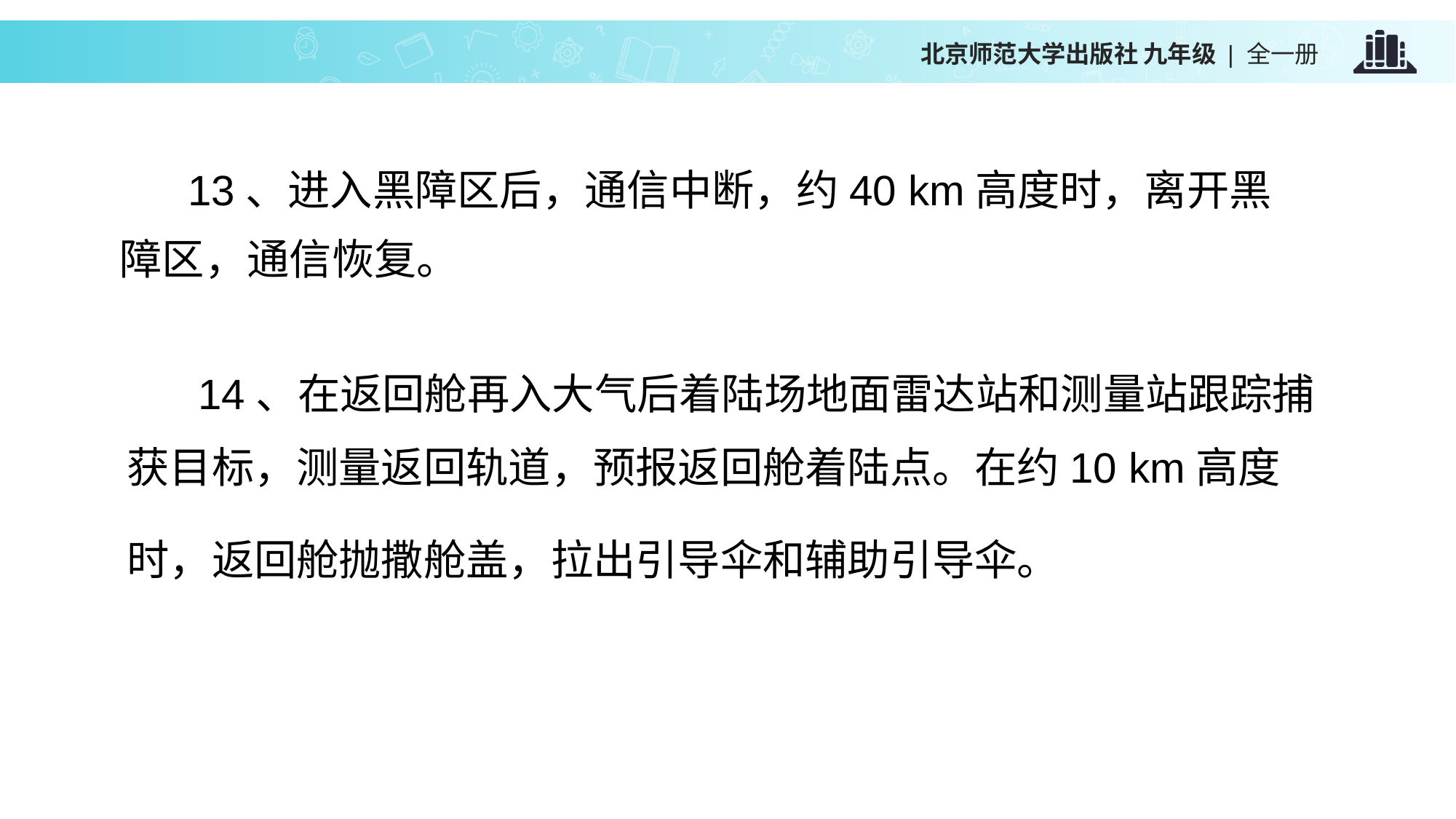

13、进入黑障区后，通信中断，约40 km高度时，离开黑障区，通信恢复。

      14、在返回舱再入大气后着陆场地面雷达站和测量站跟踪捕获目标，测量返回轨道，预报返回舱着陆点。在约10 km高度时，返回舱抛撒舱盖，拉出引导伞和辅助引导伞。